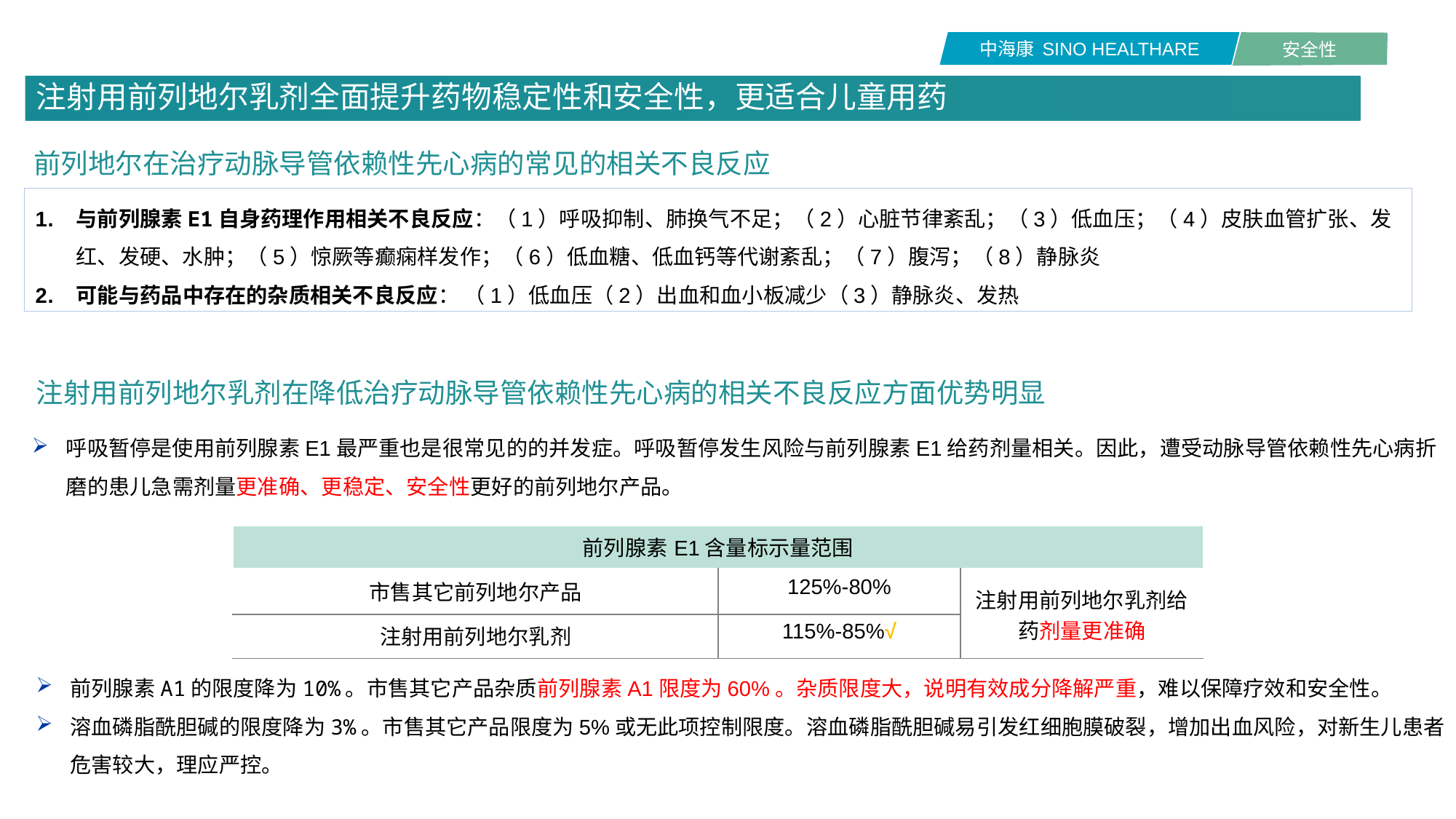

注射用前列地尔乳剂全面提升药物稳定性和安全性，更适合儿童用药
前列地尔在治疗动脉导管依赖性先心病的常见的相关不良反应
与前列腺素E1自身药理作用相关不良反应：（1）呼吸抑制、肺换气不足；（2）心脏节律紊乱；（3）低血压；（4）皮肤血管扩张、发红、发硬、水肿；（5）惊厥等癫痫样发作；（6）低血糖、低血钙等代谢紊乱；（7）腹泻；（8）静脉炎
可能与药品中存在的杂质相关不良反应： （1）低血压（2）出血和血小板减少（3）静脉炎、发热
注射用前列地尔乳剂在降低治疗动脉导管依赖性先心病的相关不良反应方面优势明显
呼吸暂停是使用前列腺素E1最严重也是很常见的的并发症。呼吸暂停发生风险与前列腺素E1给药剂量相关。因此，遭受动脉导管依赖性先心病折磨的患儿急需剂量更准确、更稳定、安全性更好的前列地尔产品。
| 前列腺素E1含量标示量范围 |  |  |
| --- | --- | --- |
| 市售其它前列地尔产品 | 125%-80% | 注射用前列地尔乳剂给药剂量更准确 |
| 注射用前列地尔乳剂 | 115%-85%√ |  |

前列腺素A1的限度降为10%。市售其它产品杂质前列腺素A1限度为60%。杂质限度大，说明有效成分降解严重，难以保障疗效和安全性。
溶血磷脂酰胆碱的限度降为3%。市售其它产品限度为5%或无此项控制限度。溶血磷脂酰胆碱易引发红细胞膜破裂，增加出血风险，对新生儿患者危害较大，理应严控。